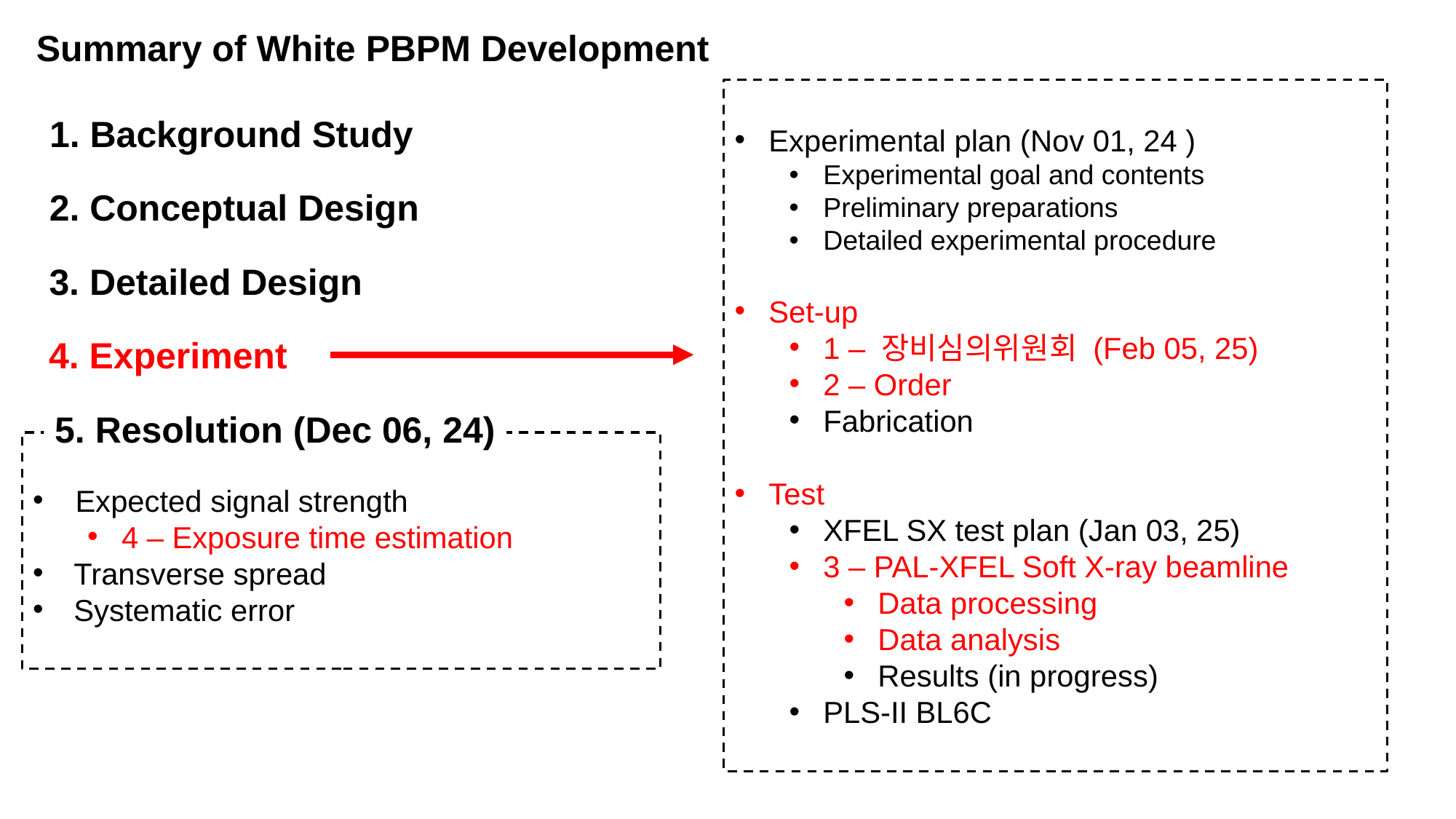

Summary of White PBPM Development

Experimental plan (Nov 01, 24 )
Experimental goal and contents
Preliminary preparations
Detailed experimental procedure

Set-up
1 – 장비심의위원회 (Feb 05, 25)
2 – Order
Fabrication

Test
XFEL SX test plan (Jan 03, 25)
3 – PAL-XFEL Soft X-ray beamline
Data processing
Data analysis
Results (in progress)
PLS-II BL6C

1. Background Study
2. Conceptual Design
3. Detailed Design
4. Experiment
5. Resolution (Dec 06, 24)

 Expected signal strength
4 – Exposure time estimation
Transverse spread
Systematic error